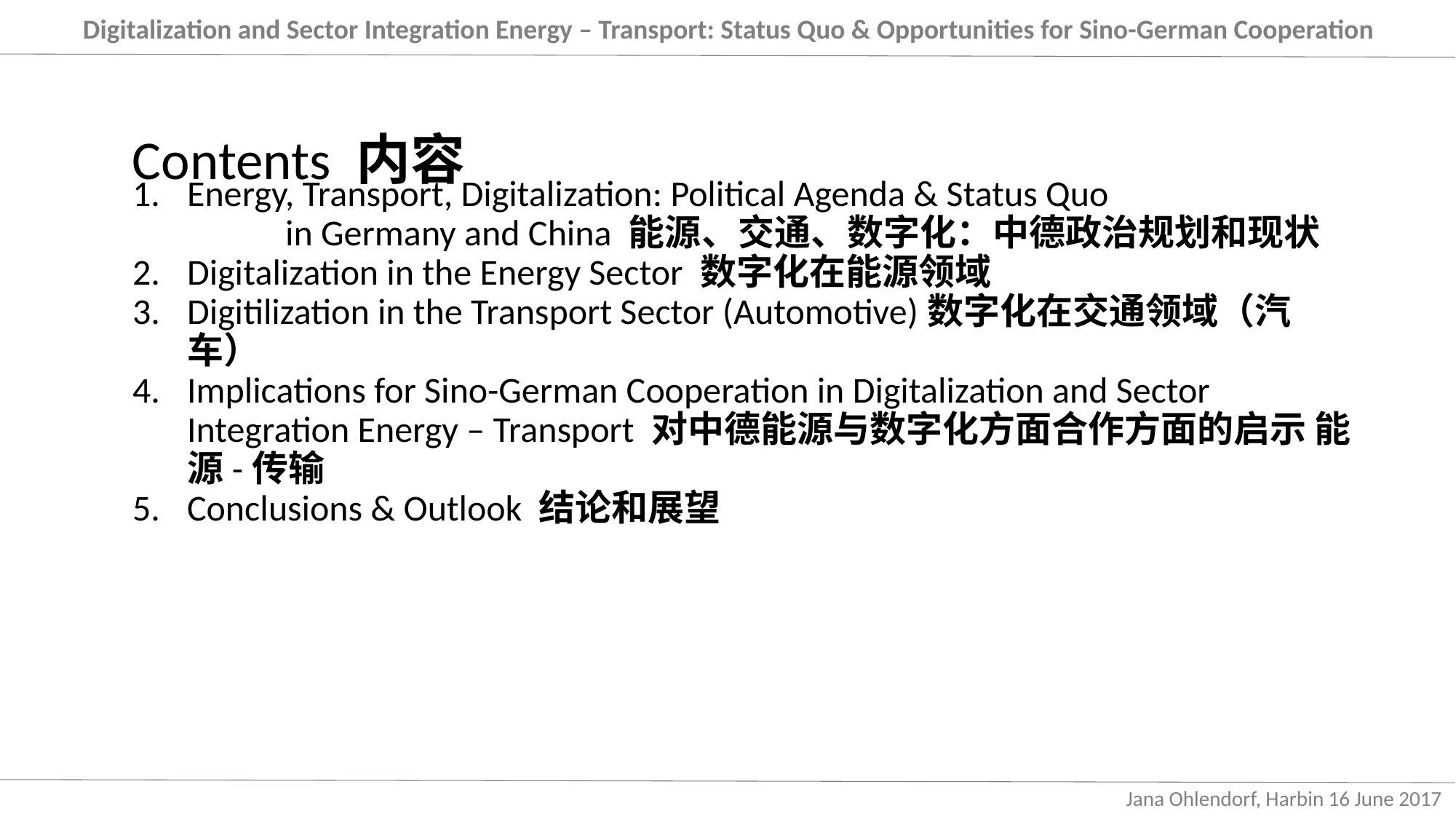

Digitalization and Sector Integration Energy – Transport: Status Quo & Opportunities for Sino-German Cooperation
Contents 内容
Energy, Transport, Digitalization: Political Agenda & Status Quo                                          in Germany and China 能源、交通、数字化：中德政治规划和现状
Digitalization in the Energy Sector 数字化在能源领域
Digitilization in the Transport Sector (Automotive)数字化在交通领域（汽车）
Implications for Sino-German Cooperation in Digitalization and Sector Integration Energy – Transport 对中德能源与数字化方面合作方面的启示 能源-传输
Conclusions & Outlook 结论和展望
Jana Ohlendorf, Harbin 16 June 2017